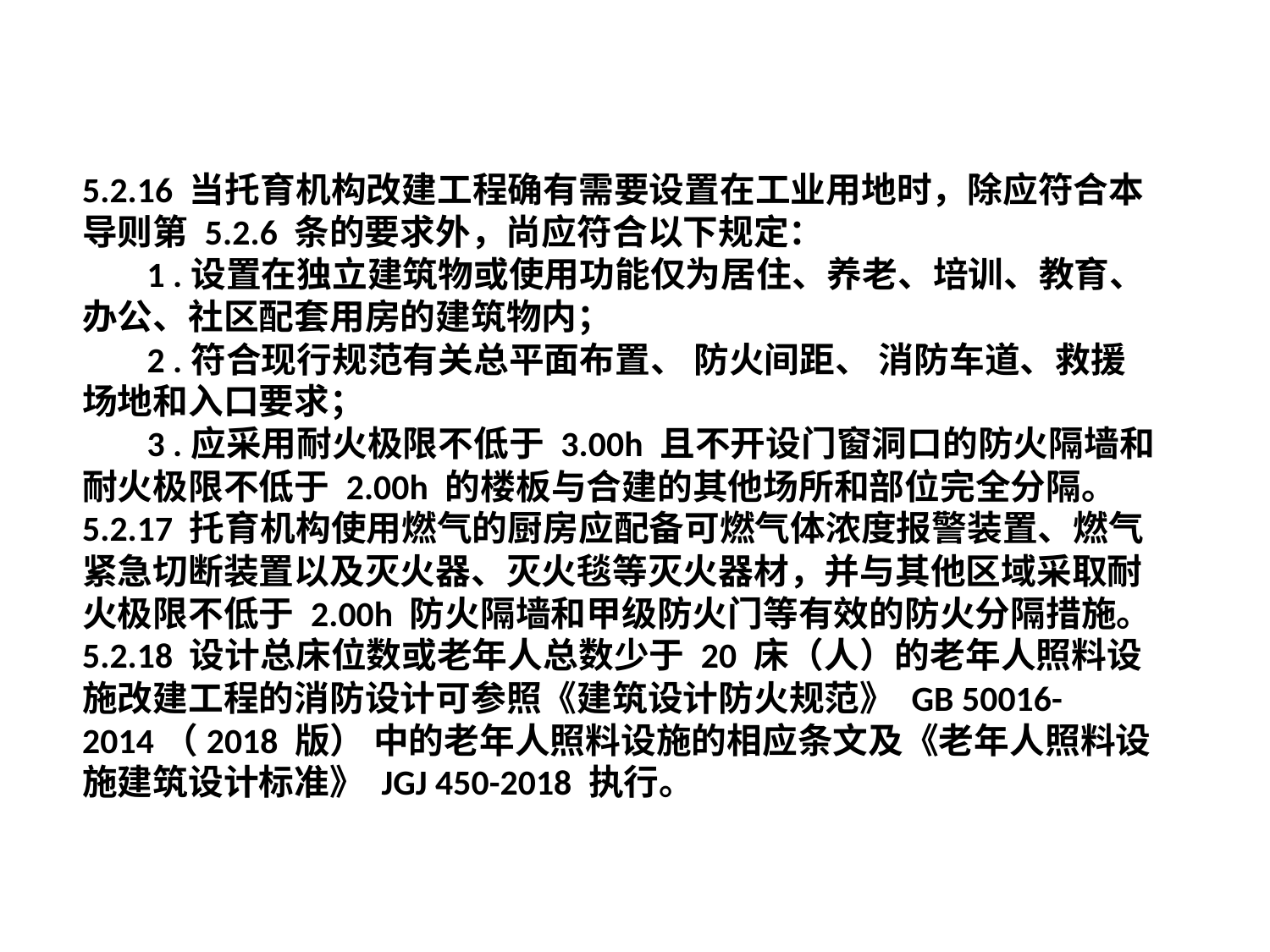

#
5.2.16 当托育机构改建工程确有需要设置在工业用地时，除应符合本导则第 5.2.6 条的要求外，尚应符合以下规定：
       1 .设置在独立建筑物或使用功能仅为居住、养老、培训、教育、办公、社区配套用房的建筑物内；
       2 .符合现行规范有关总平面布置、 防火间距、 消防车道、救援场地和入口要求；
       3 .应采用耐火极限不低于 3.00h 且不开设门窗洞口的防火隔墙和耐火极限不低于 2.00h 的楼板与合建的其他场所和部位完全分隔。
5.2.17 托育机构使用燃气的厨房应配备可燃气体浓度报警装置、燃气紧急切断装置以及灭火器、灭火毯等灭火器材，并与其他区域采取耐火极限不低于 2.00h 防火隔墙和甲级防火门等有效的防火分隔措施。
5.2.18 设计总床位数或老年人总数少于 20 床（人）的老年人照料设施改建工程的消防设计可参照《建筑设计防火规范》 GB 50016-2014（2018 版） 中的老年人照料设施的相应条文及《老年人照料设施建筑设计标准》 JGJ 450-2018 执行。